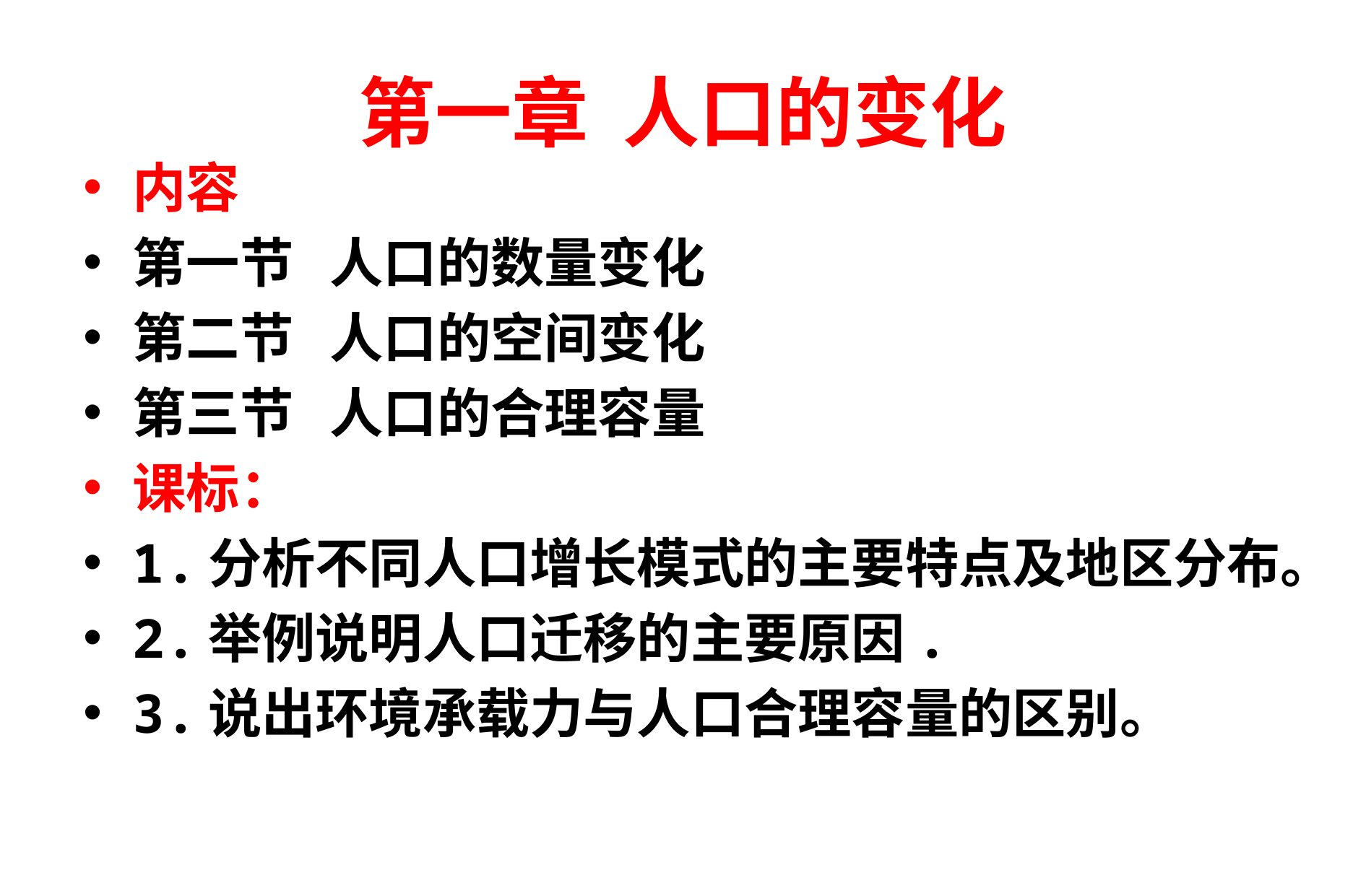

# 第一章  人口的变化
内容
第一节   人口的数量变化
第二节   人口的空间变化
第三节   人口的合理容量
课标：
1.分析不同人口增长模式的主要特点及地区分布。
2.举例说明人口迁移的主要原因.
3.说出环境承载力与人口合理容量的区别。